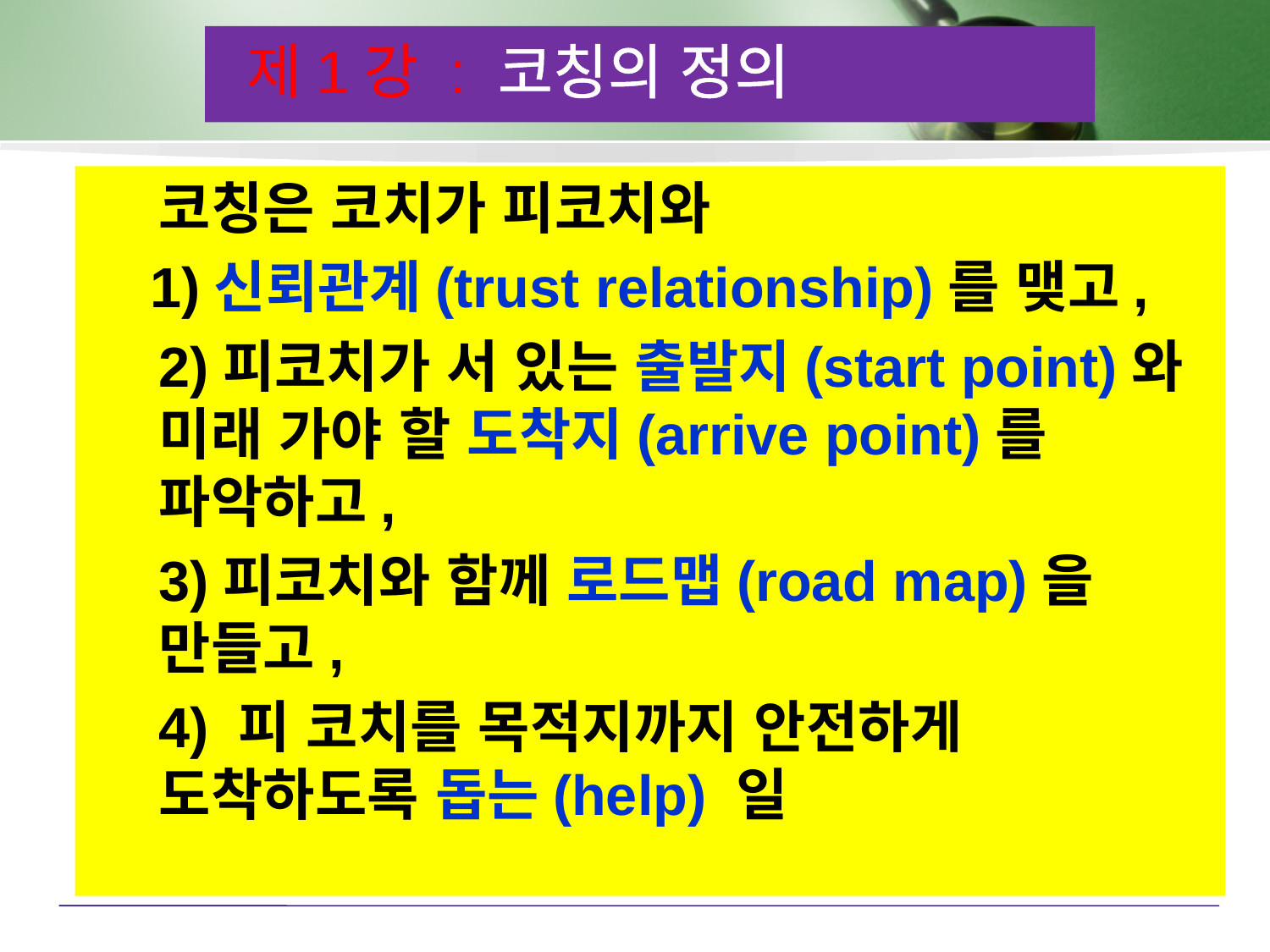

제1강 : 코칭의 정의
	코칭은 코치가 피코치와
    1)신뢰관계(trust relationship)를 맺고,
	2)피코치가 서 있는 출발지(start point)와 미래 가야 할 도착지(arrive point)를 파악하고,
	3)피코치와 함께 로드맵(road map)을 만들고,
	4) 피 코치를 목적지까지 안전하게 도착하도록 돕는(help) 일